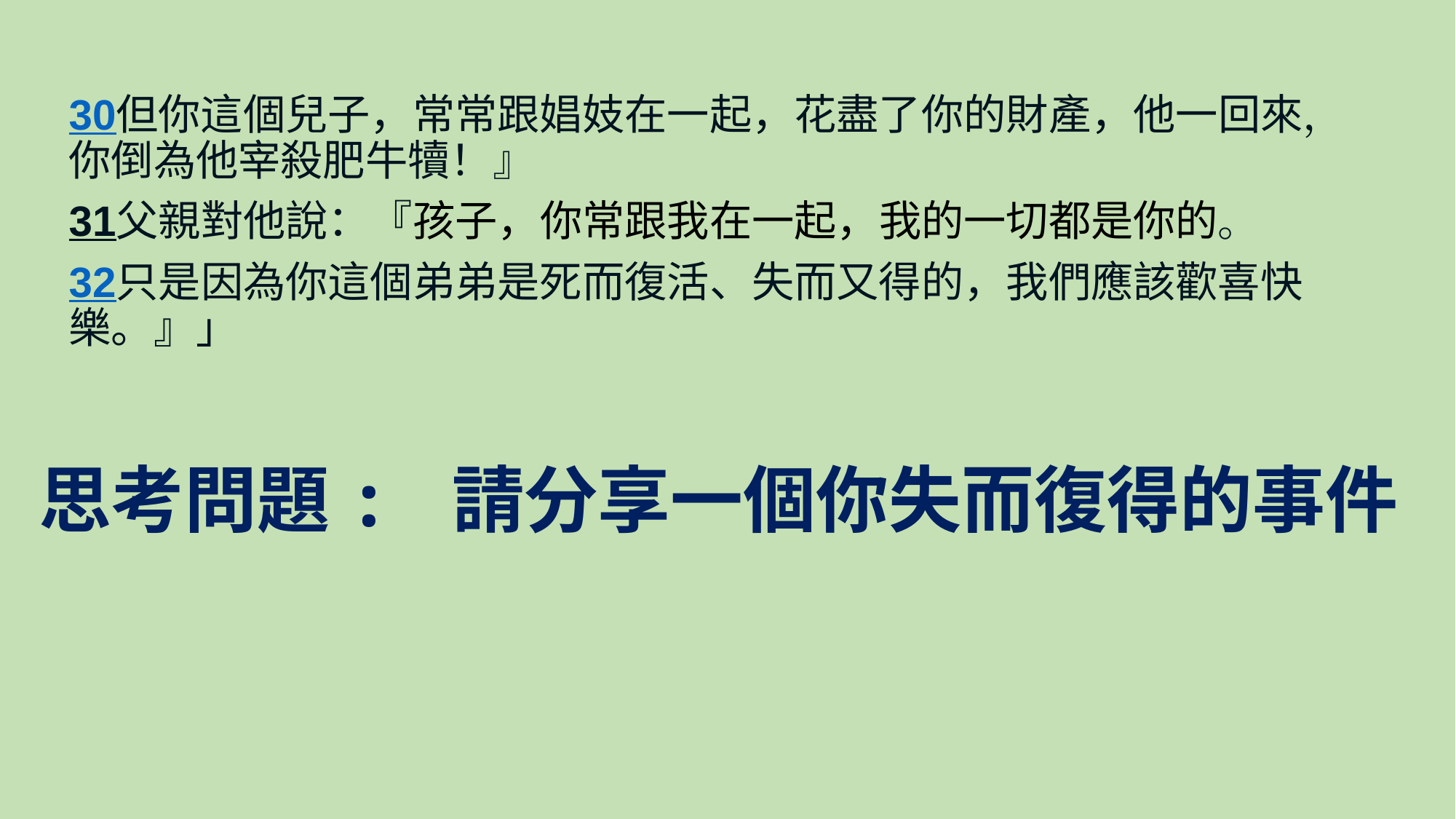

30但你這個兒子，常常跟娼妓在一起，花盡了你的財產，他一回來，你倒為他宰殺肥牛犢！』
31父親對他說：『孩子，你常跟我在一起，我的一切都是你的。
32只是因為你這個弟弟是死而復活、失而又得的，我們應該歡喜快樂。』」
思考問題: 請分享一個你失而復得的事件